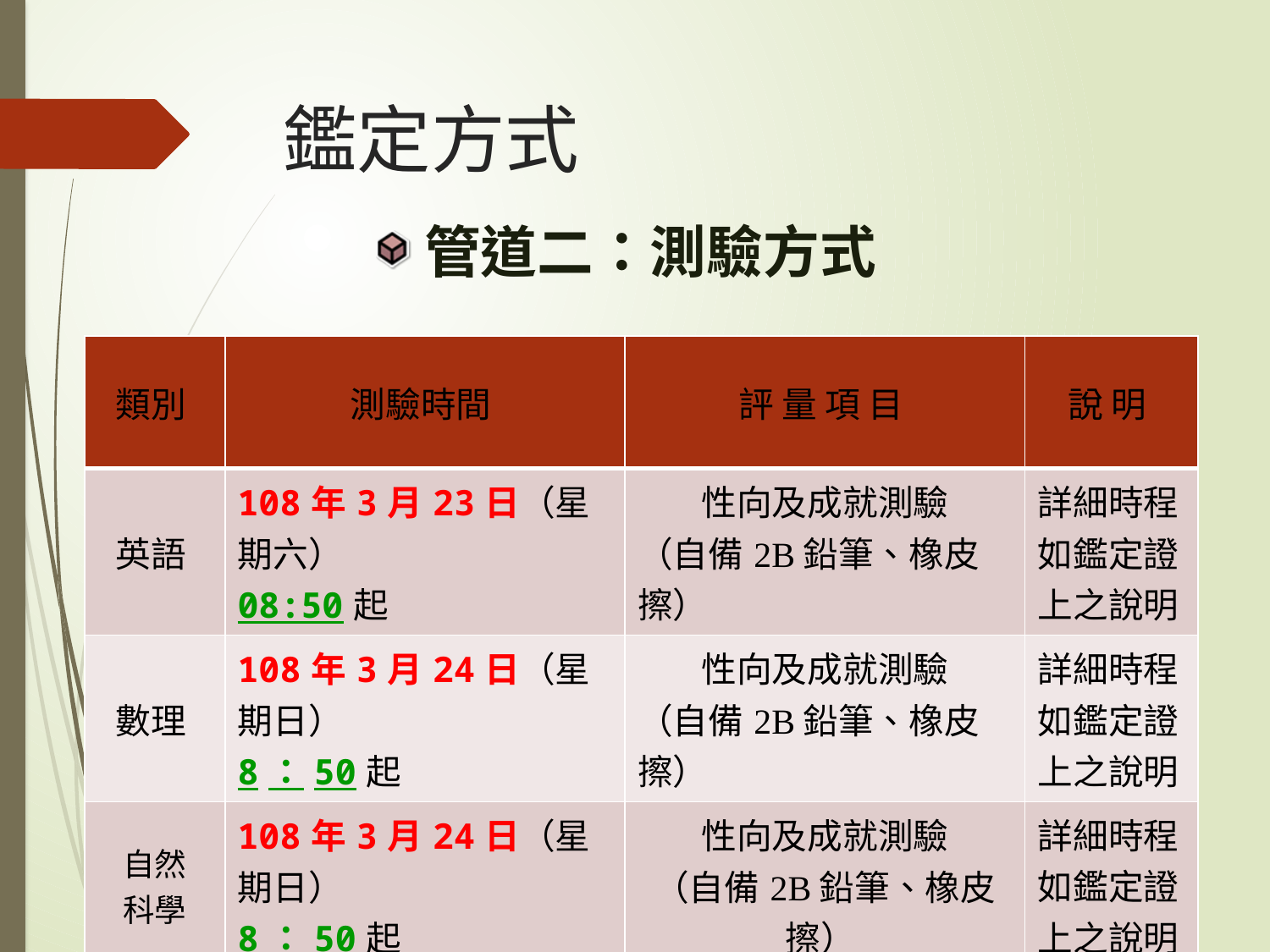

# 鑑定方式
管道二：測驗方式

| 類別 | 測驗時間 | 評 量 項 目 | 說 明 |
| --- | --- | --- | --- |
| 英語 | 108年3月23日（星期六） 08:50起 | 性向及成就測驗 （自備2B鉛筆、橡皮擦） | 詳細時程如鑑定證上之說明 |
| 數理 | 108年3月24日（星期日） 8：50起 | 性向及成就測驗 （自備2B鉛筆、橡皮擦） | 詳細時程如鑑定證上之說明 |
| 自然 科學 | 108年3月24日（星期日） 8：50起 | 性向及成就測驗 （自備2B鉛筆、橡皮擦） | 詳細時程如鑑定證上之說明 |